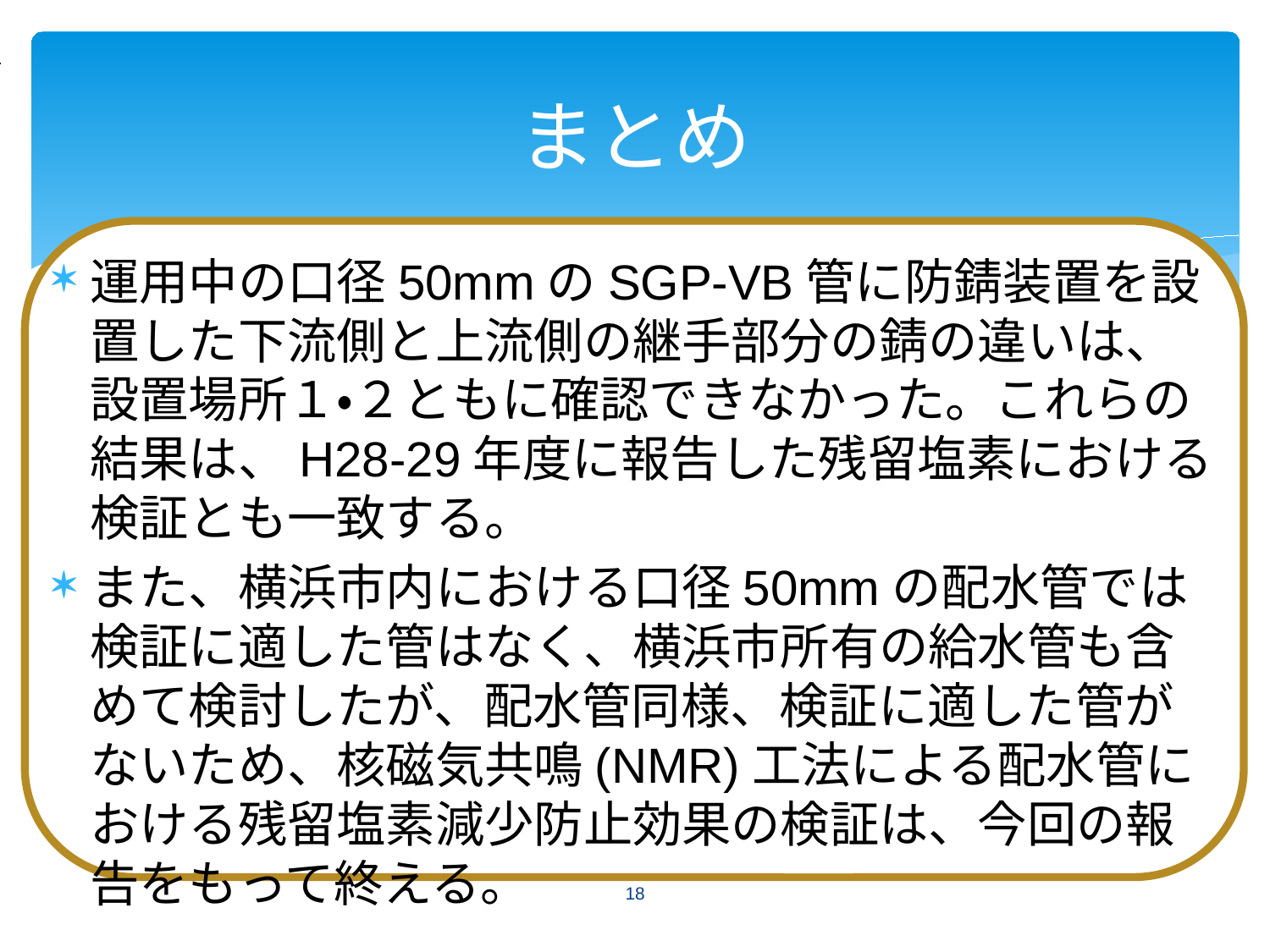

# まとめ

運用中の口径50mmのSGP‐VB管に防錆装置を設置した下流側と上流側の継手部分の錆の違いは、設置場所１・２ともに確認できなかった。これらの結果は、H28-29年度に報告した残留塩素における検証とも一致する。
また、横浜市内における口径50mmの配水管では検証に適した管はなく、横浜市所有の給水管も含めて検討したが、配水管同様、検証に適した管がないため、核磁気共鳴(NMR)工法による配水管における残留塩素減少防止効果の検証は、今回の報告をもって終える。

18